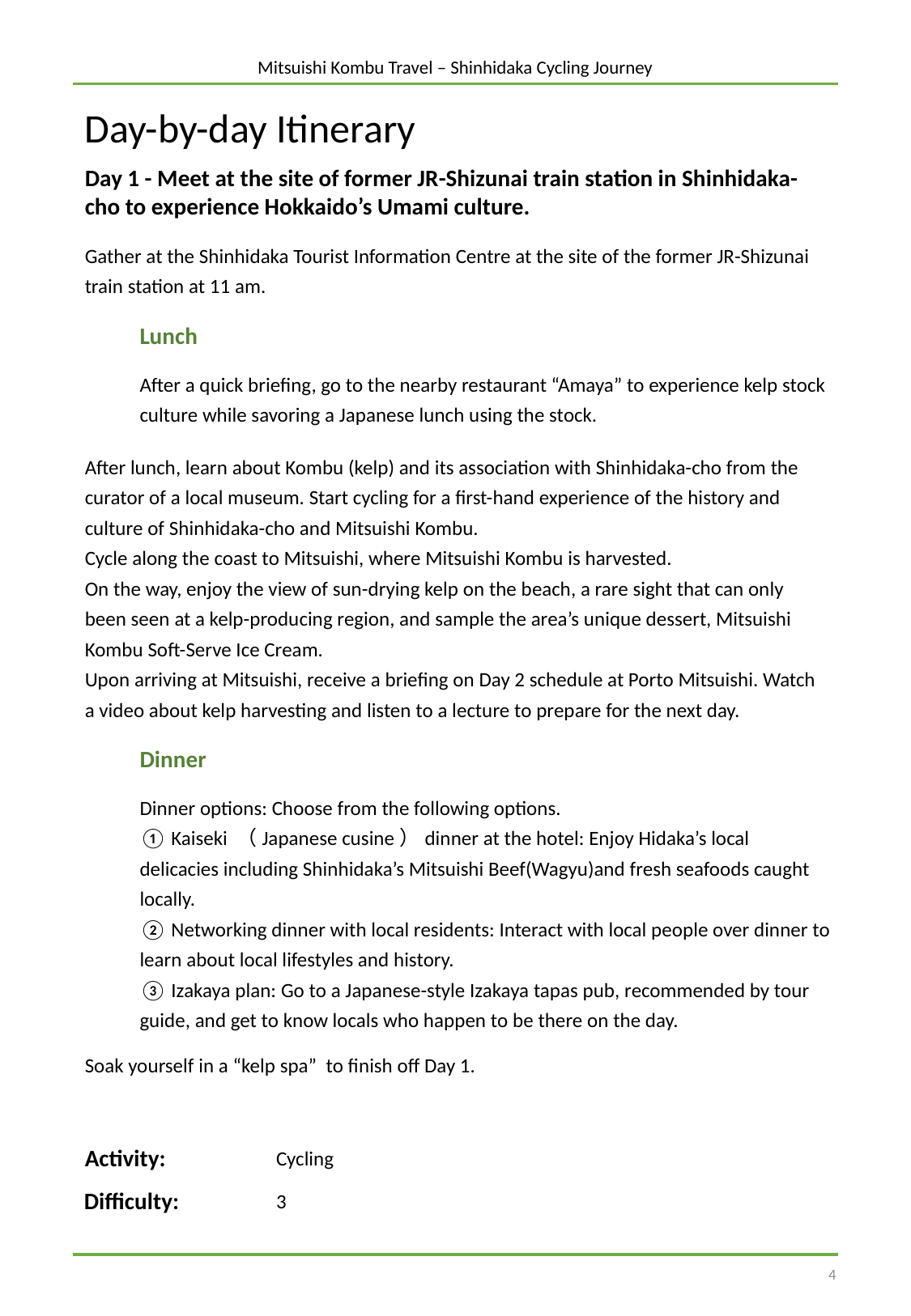

Mitsuishi Kombu Travel – Shinhidaka Cycling Journey
Day-by-day Itinerary
Day 1 - Meet at the site of former JR-Shizunai train station in Shinhidaka-cho to experience Hokkaido’s Umami culture.
実施場所、移動先など
Gather at the Shinhidaka Tourist Information Centre at the site of the former JR-Shizunai train station at 11 am.
Lunch
After a quick briefing, go to the nearby restaurant “Amaya” to experience kelp stock culture while savoring a Japanese lunch using the stock.
１日毎の行程
その日の行程がわかるように文章で記載する。ストーリーとの関連性も記載すると分かりやすい。
After lunch, learn about Kombu (kelp) and its association with Shinhidaka-cho from the curator of a local museum. Start cycling for a first-hand experience of the history and culture of Shinhidaka-cho and Mitsuishi Kombu.
Cycle along the coast to Mitsuishi, where Mitsuishi Kombu is harvested.
On the way, enjoy the view of sun-drying kelp on the beach, a rare sight that can only been seen at a kelp-producing region, and sample the area’s unique dessert, Mitsuishi Kombu Soft-Serve Ice Cream.
Upon arriving at Mitsuishi, receive a briefing on Day 2 schedule at Porto Mitsuishi. Watch a video about kelp harvesting and listen to a lecture to prepare for the next day.
Dinner
Dinner options: Choose from the following options.
① Kaiseki （Japanese cusine）dinner at the hotel: Enjoy Hidaka’s local delicacies including Shinhidaka’s Mitsuishi Beef(Wagyu)and fresh seafoods caught locally.
② Networking dinner with local residents: Interact with local people over dinner to learn about local lifestyles and history.
③ Izakaya plan: Go to a Japanese-style Izakaya tapas pub, recommended by tour guide, and get to know locals who happen to be there on the day.
食事の場所、内容など
Soak yourself in a “kelp spa”  to finish off Day 1.
この日のおもなアクティビティと難易度
アクティビティは、所要時間、距離、地形（トレイル、砂利道、舗装・未舗装など）、（できれば）標高の増減を記載する。複数のアクティビティが1日の中にある場合は、連記する。
Activity:
Cycling
Difficulty:
3